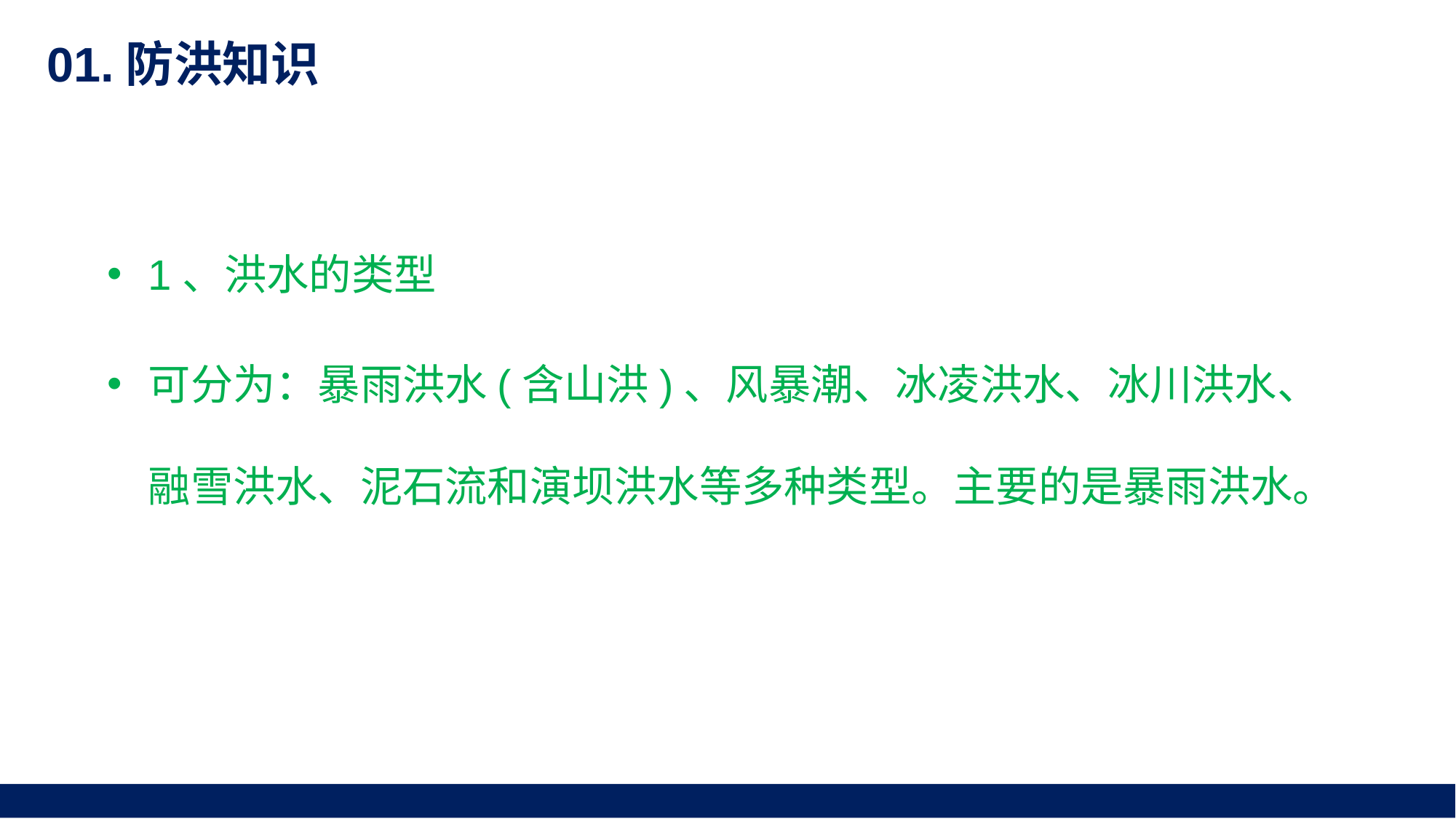

01.防洪知识
1、洪水的类型
可分为：暴雨洪水(含山洪)、风暴潮、冰凌洪水、冰川洪水、融雪洪水、泥石流和演坝洪水等多种类型。主要的是暴雨洪水。